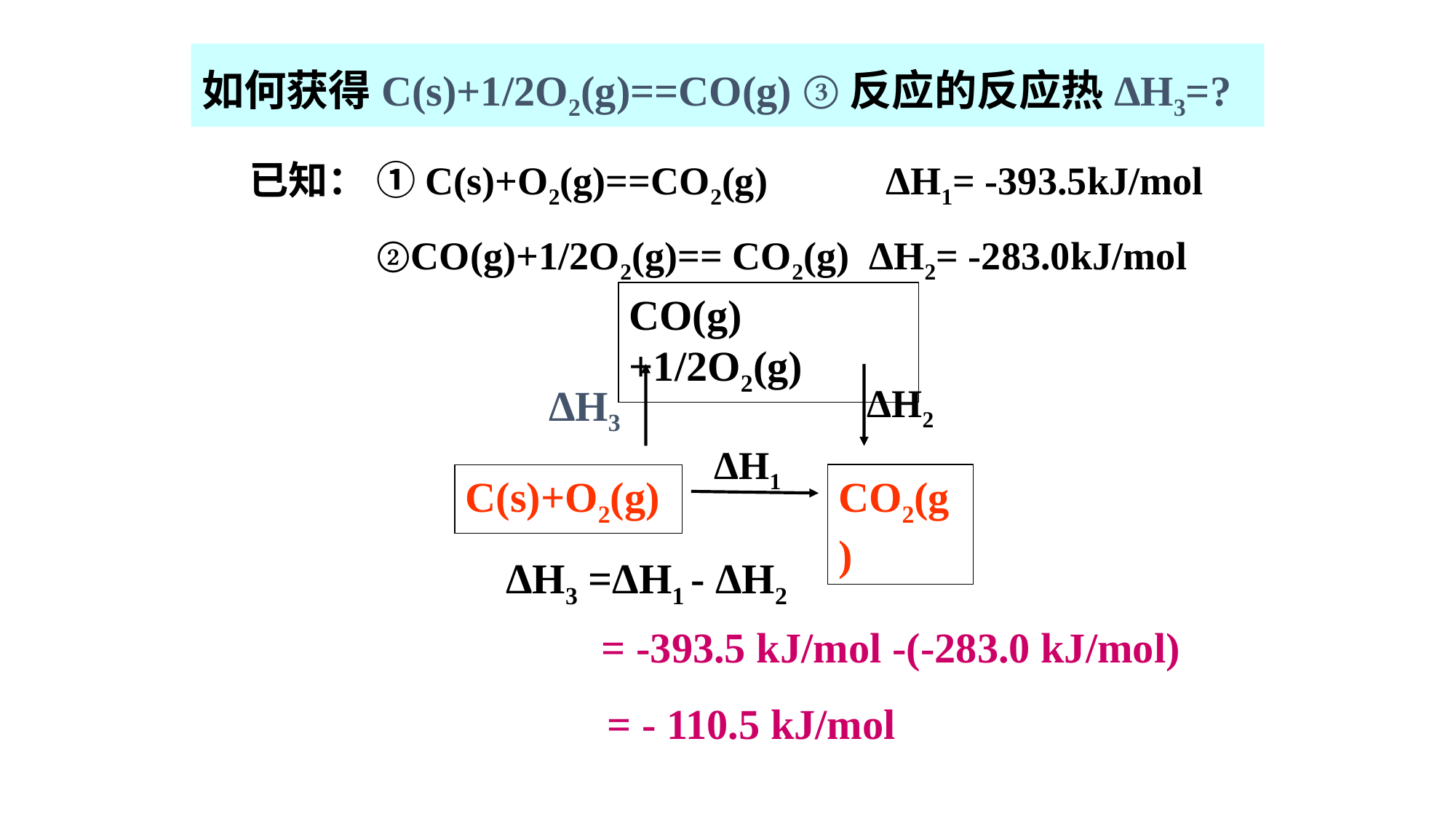

如何获得C(s)+1/2O2(g)==CO(g) ③反应的反应热ΔH3=?
已知： ①C(s)+O2(g)==CO2(g)            ΔH1= -393.5kJ/mol
             ②CO(g)+1/2O2(g)== CO2(g)  ΔH2= -283.0kJ/mol
CO(g)+1/2O2(g)

ΔH3
ΔH2
ΔH1
C(s)+O2(g)
CO2(g)

ΔH3 =ΔH1 - ΔH2
= -393.5 kJ/mol -(-283.0 kJ/mol)
= - 110.5 kJ/mol